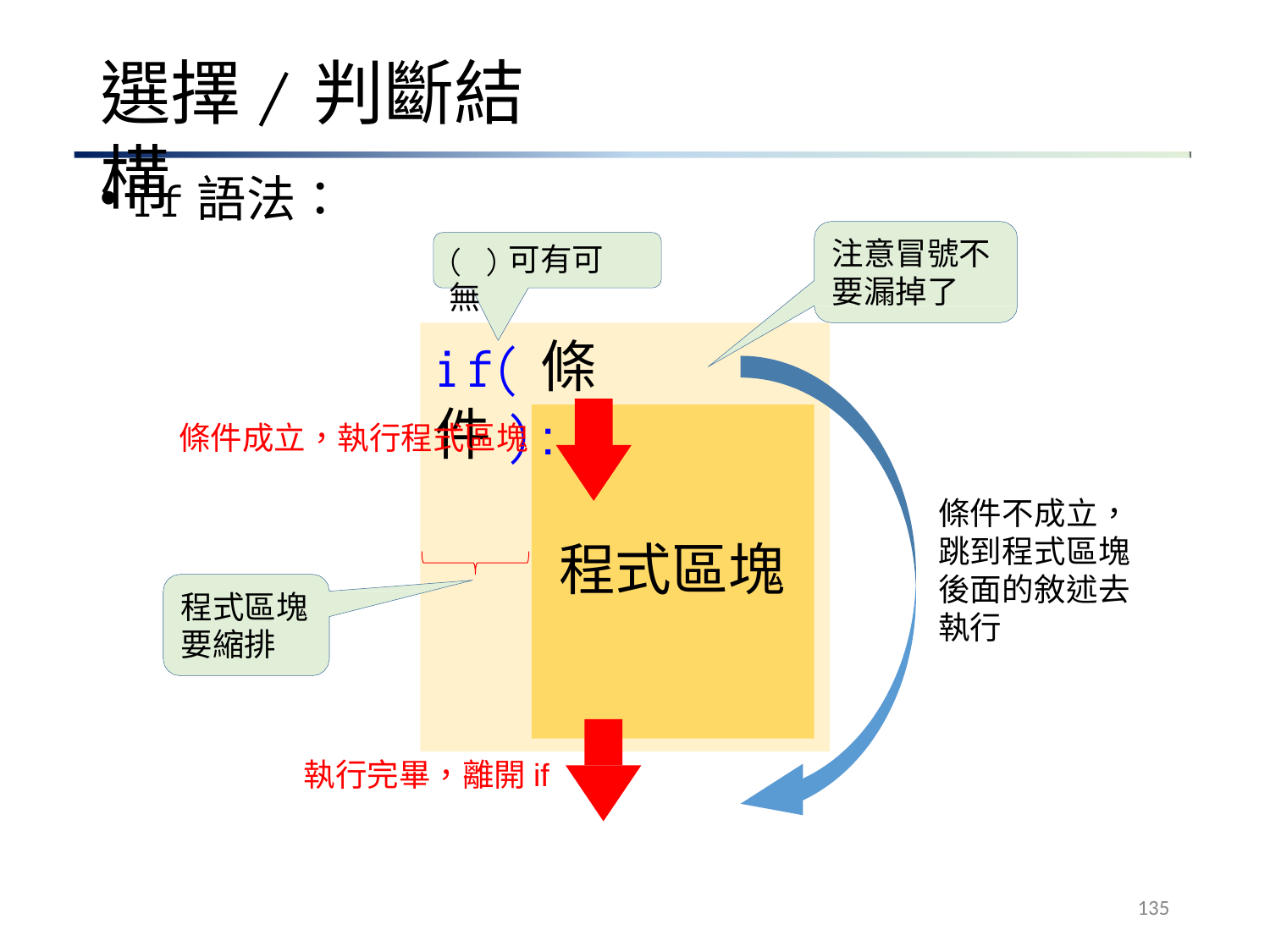

# 選擇/判斷結構
if語法：

注意冒號不 要漏掉了

( )可有可無

if(條件):

條件成立，執行程式區塊
條件不成立， 跳到程式區塊 後面的敘述去 執行
程式區塊

程式區塊 要縮排

執行完畢，離開if
135